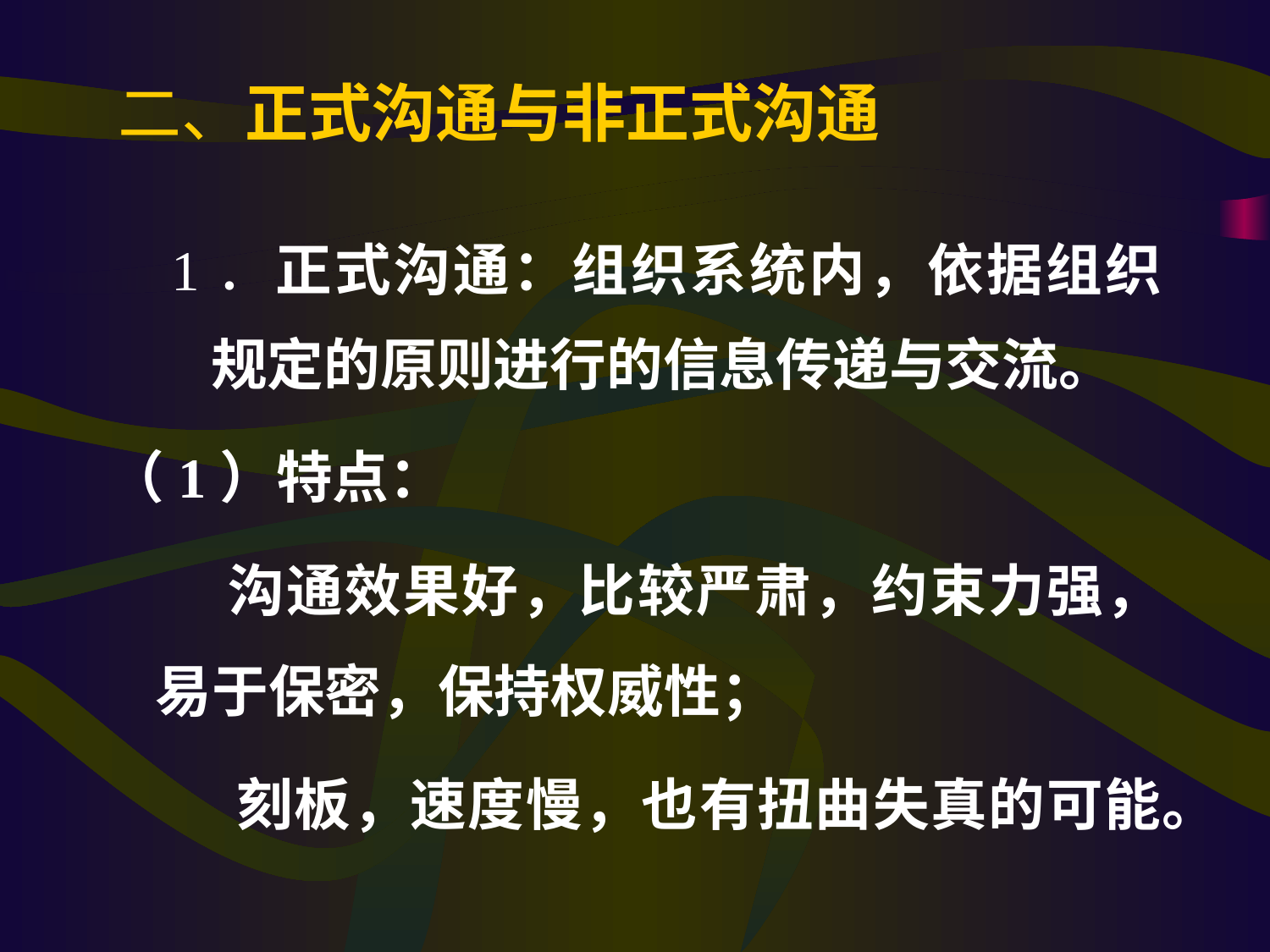

二、正式沟通与非正式沟通
1．正式沟通：组织系统内，依据组织规定的原则进行的信息传递与交流。
（1）特点：
       沟通效果好，比较严肃，约束力强，易于保密，保持权威性；
        刻板，速度慢，也有扭曲失真的可能。
#